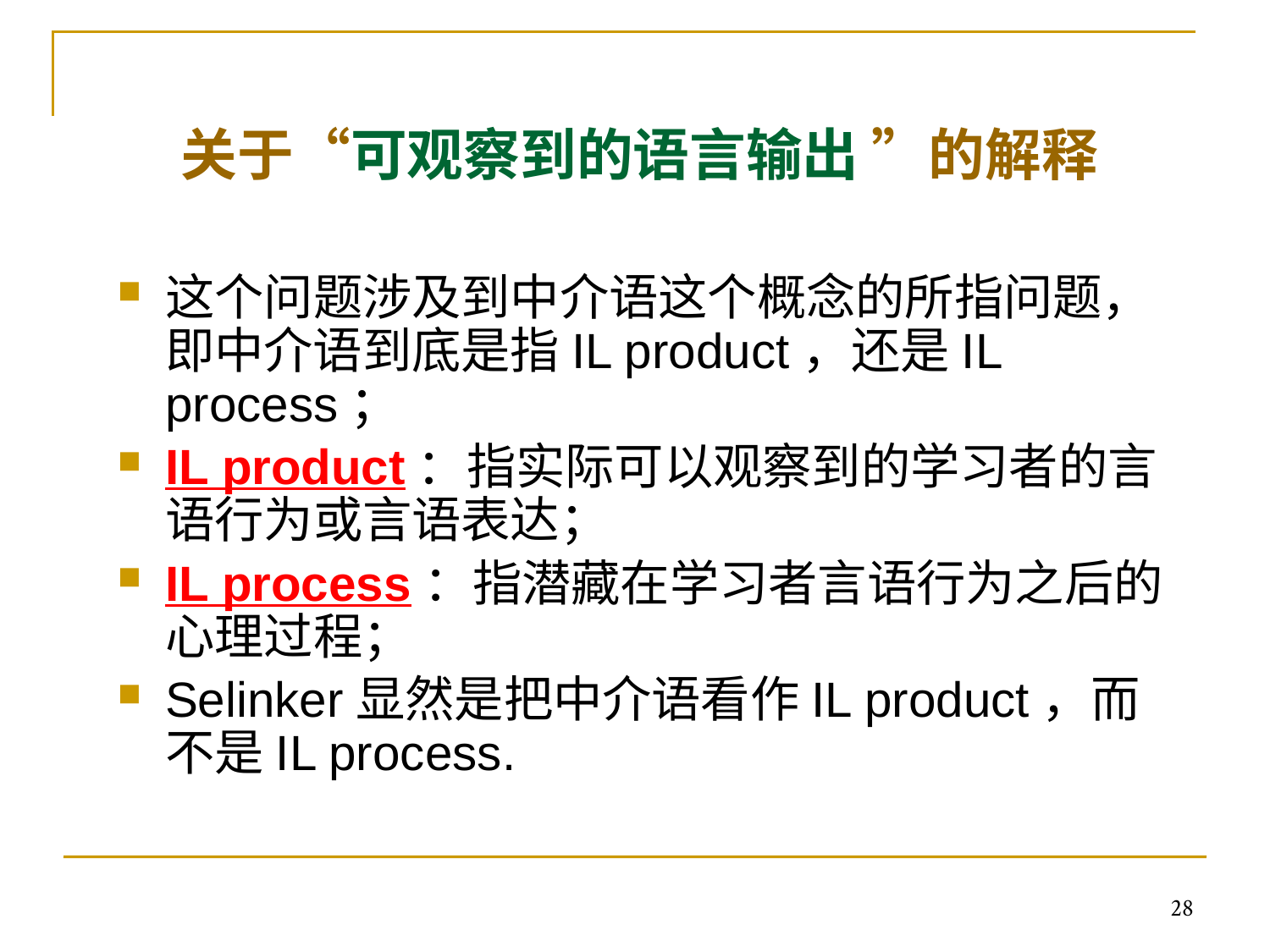

# 关于“可观察到的语言输出 ”的解释
这个问题涉及到中介语这个概念的所指问题，即中介语到底是指IL product，还是IL process；
IL product：指实际可以观察到的学习者的言语行为或言语表达；
IL process：指潜藏在学习者言语行为之后的心理过程；
Selinker显然是把中介语看作IL product，而不是IL process.
28